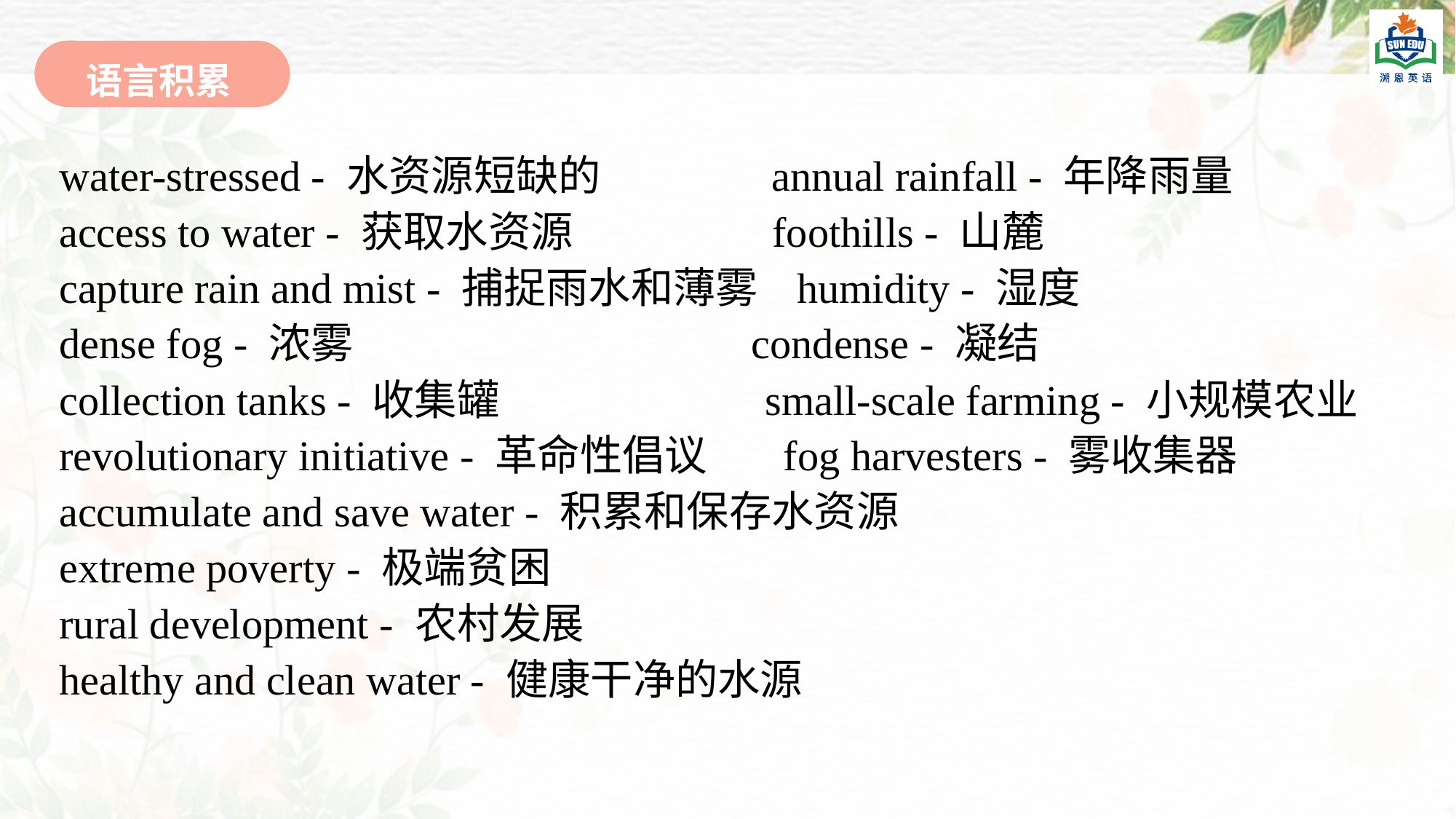

语言积累
water-stressed - 水资源短缺的                 annual rainfall - 年降雨量
access to water - 获取水资源                    foothills - 山麓
capture rain and mist - 捕捉雨水和薄雾   humidity - 湿度
dense fog - 浓雾                                         condense - 凝结
collection tanks - 收集罐                           small-scale farming - 小规模农业
revolutionary initiative - 革命性倡议       fog harvesters - 雾收集器
accumulate and save water - 积累和保存水资源
extreme poverty - 极端贫困
rural development - 农村发展
healthy and clean water - 健康干净的水源